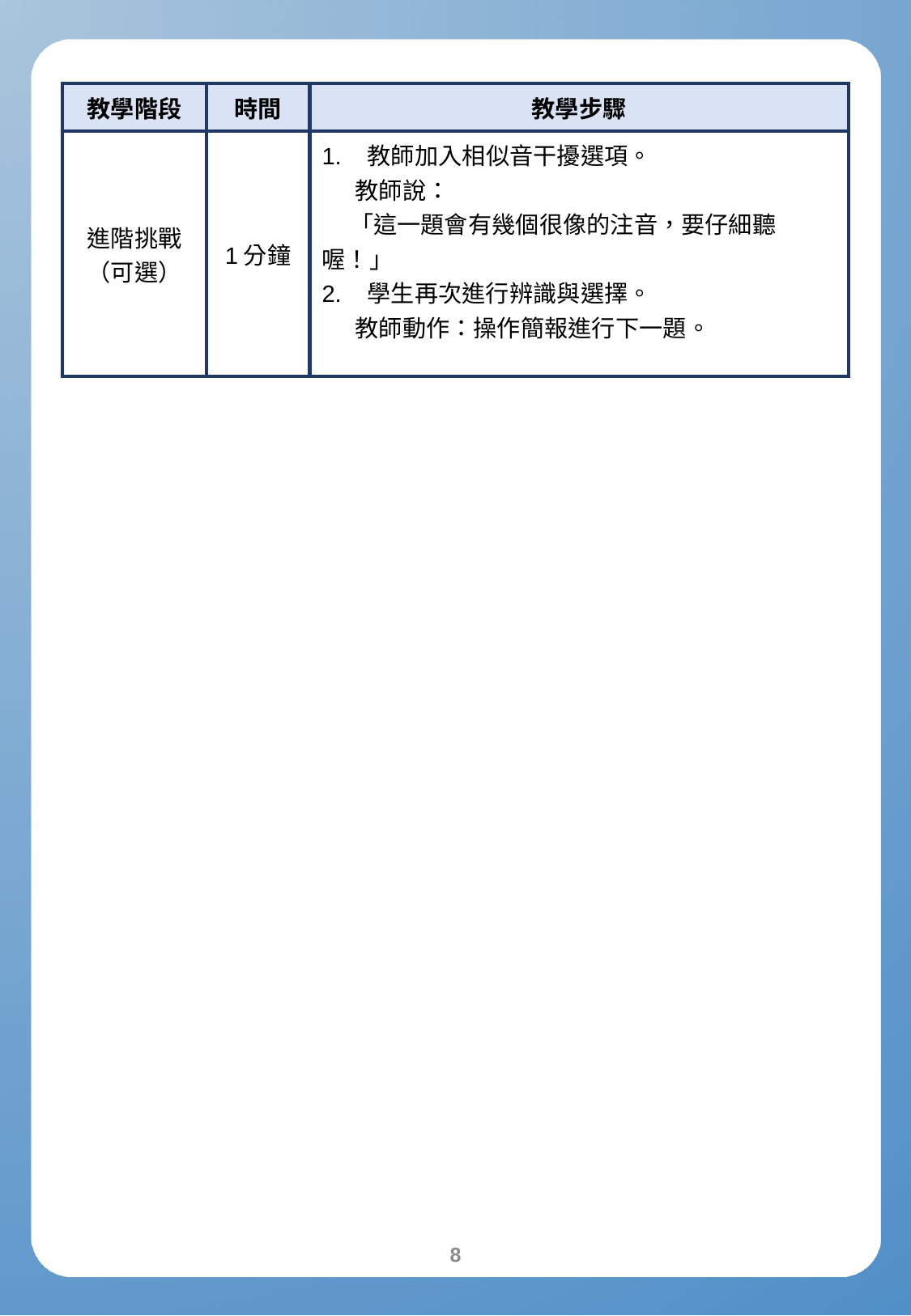

| 教學階段 | 時間 | 教學步驟 |
| --- | --- | --- |
| 進階挑戰（可選） | 1分鐘 | 教師加入相似音干擾選項。　 教師說：　 「這一題會有幾個很像的注音，要仔細聽喔！」 學生再次進行辨識與選擇。　 教師動作：操作簡報進行下一題。 |
8